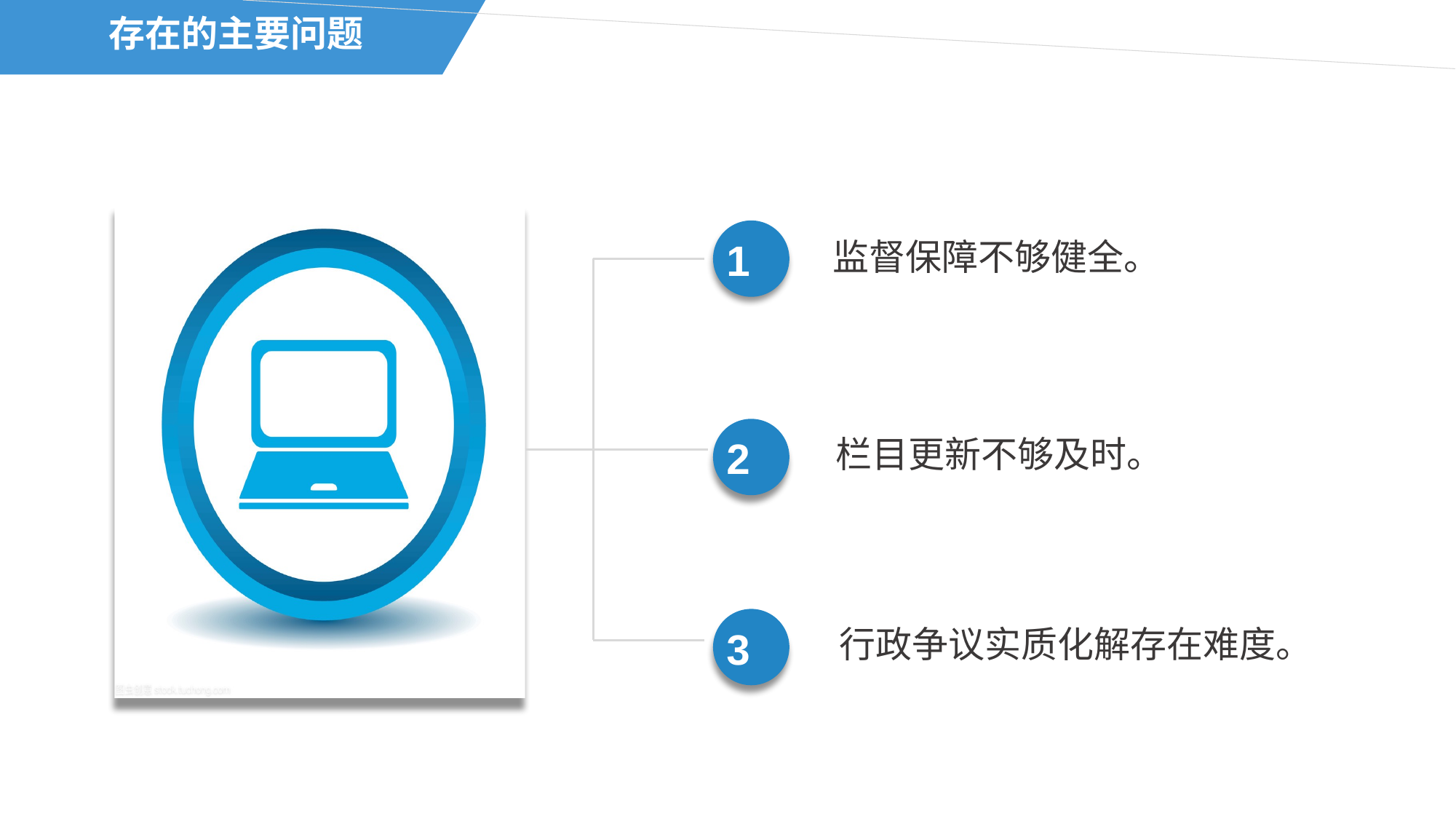

存在的主要问题

1
监督保障不够健全。

2
栏目更新不够及时。

3
行政争议实质化解存在难度。